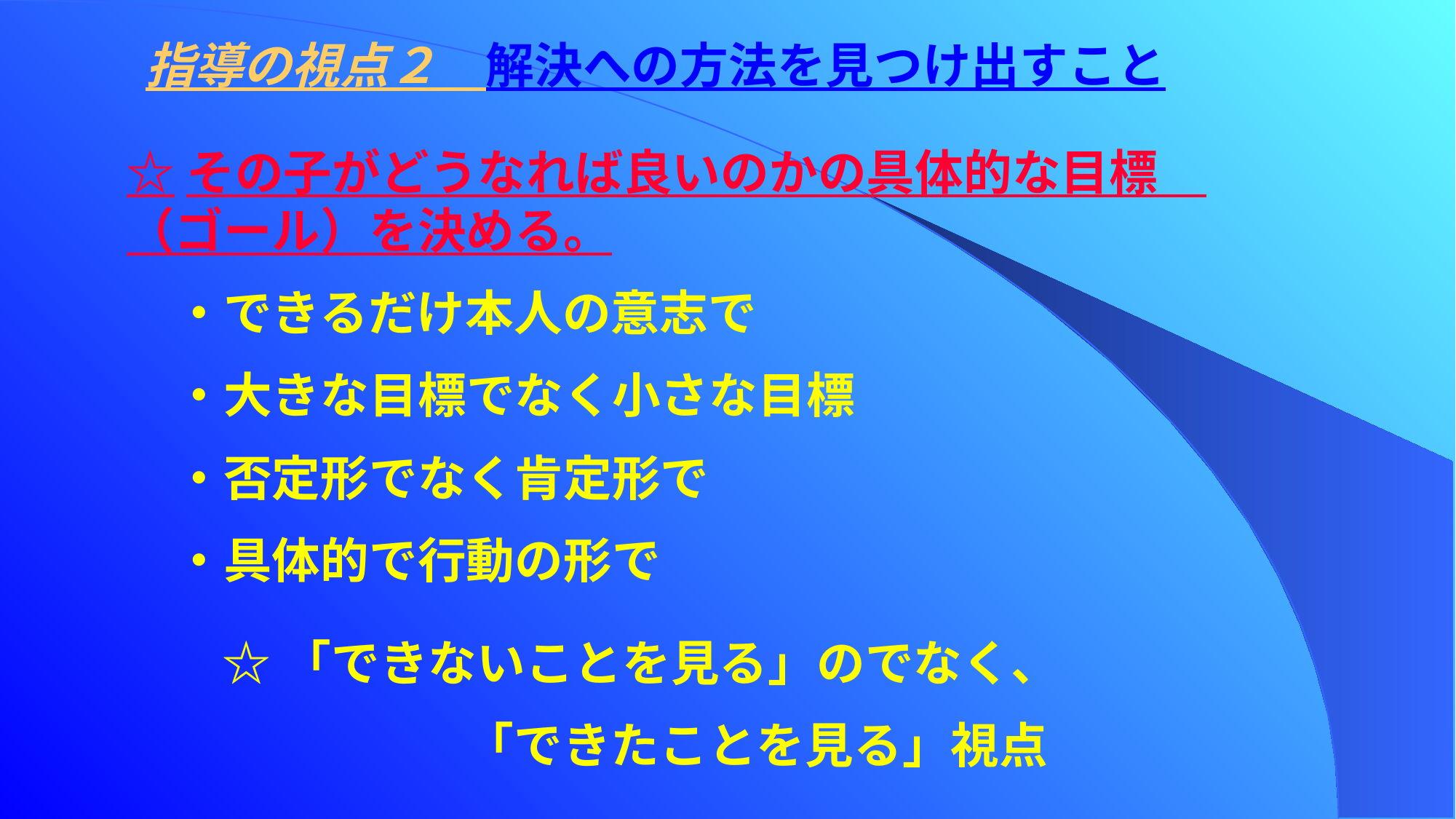

指導の視点２　解決への方法を見つけ出すこと
☆その子がどうなれば良いのかの具体的な目標　（ゴール）を決める。
　・できるだけ本人の意志で
　・大きな目標でなく小さな目標
　・否定形でなく肯定形で
　・具体的で行動の形で

☆「できないことを見る」のでなく、
　　　　　「できたことを見る」視点